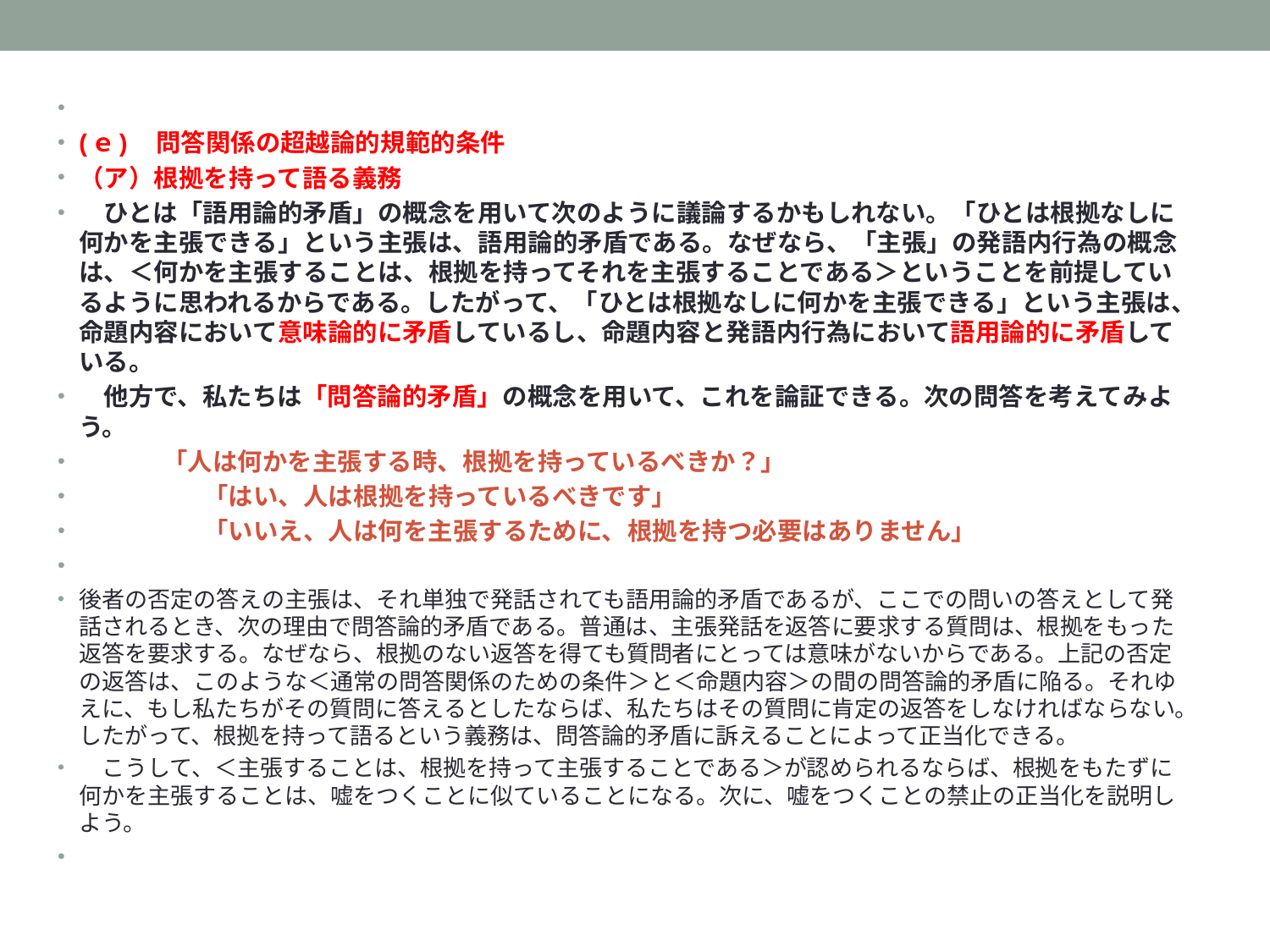

(ｅ)　問答関係の超越論的規範的条件
（ア）根拠を持って語る義務
　ひとは「語用論的矛盾」の概念を用いて次のように議論するかもしれない。「ひとは根拠なしに何かを主張できる」という主張は、語用論的矛盾である。なぜなら、「主張」の発語内行為の概念は、＜何かを主張することは、根拠を持ってそれを主張することである＞ということを前提しているように思われるからである。したがって、「ひとは根拠なしに何かを主張できる」という主張は、命題内容において意味論的に矛盾しているし、命題内容と発語内行為において語用論的に矛盾している。
　他方で、私たちは「問答論的矛盾」の概念を用いて、これを論証できる。次の問答を考えてみよう。
 　　　「人は何かを主張する時、根拠を持っているべきか？」
　　　　　「はい、人は根拠を持っているべきです」
　　　　　「いいえ、人は何を主張するために、根拠を持つ必要はありません」

後者の否定の答えの主張は、それ単独で発話されても語用論的矛盾であるが、ここでの問いの答えとして発話されるとき、次の理由で問答論的矛盾である。普通は、主張発話を返答に要求する質問は、根拠をもった返答を要求する。なぜなら、根拠のない返答を得ても質問者にとっては意味がないからである。上記の否定の返答は、このような＜通常の問答関係のための条件＞と＜命題内容＞の間の問答論的矛盾に陥る。それゆえに、もし私たちがその質問に答えるとしたならば、私たちはその質問に肯定の返答をしなければならない。したがって、根拠を持って語るという義務は、問答論的矛盾に訴えることによって正当化できる。
　こうして、＜主張することは、根拠を持って主張することである＞が認められるならば、根拠をもたずに何かを主張することは、嘘をつくことに似ていることになる。次に、嘘をつくことの禁止の正当化を説明しよう。